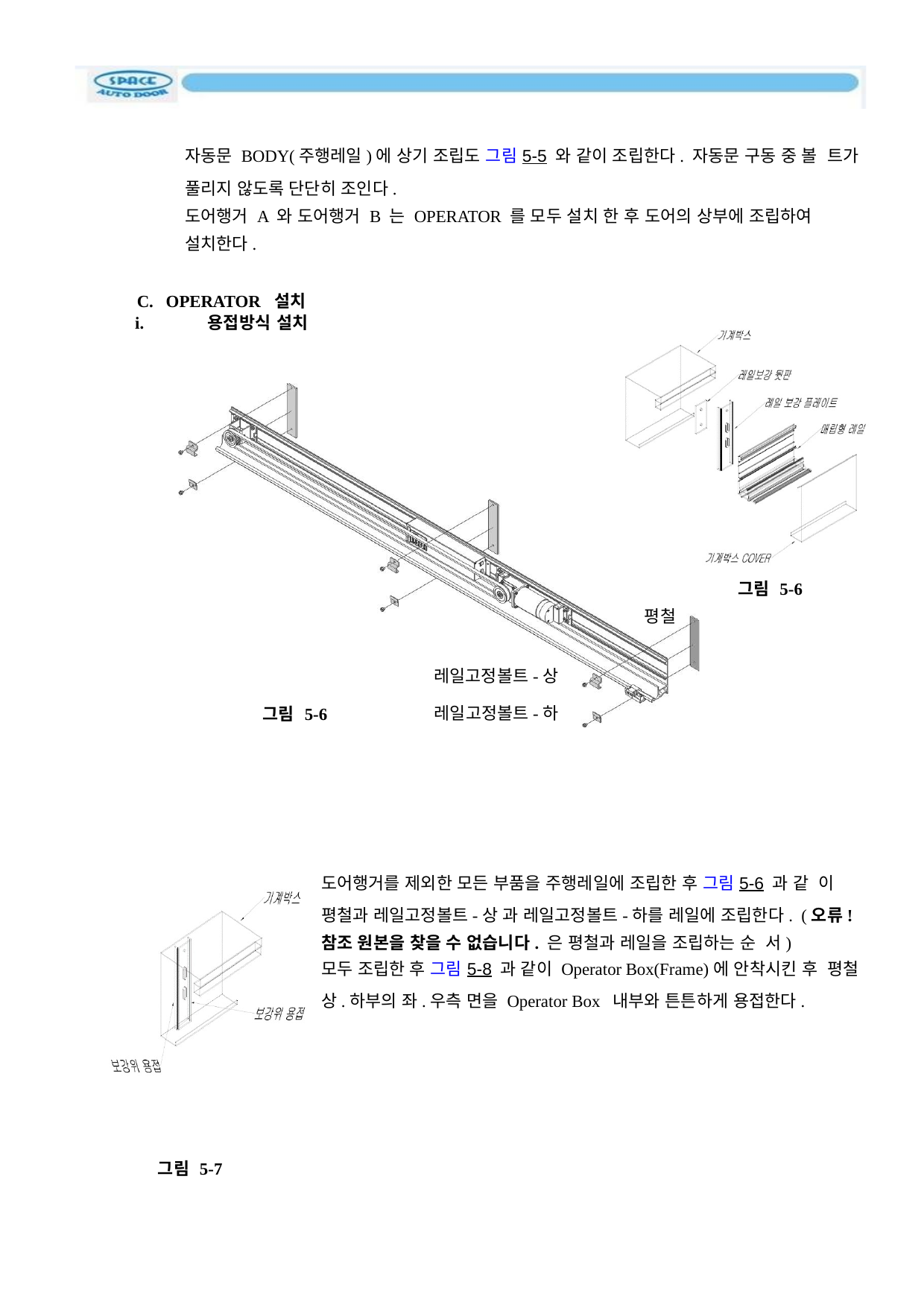

자동문 BODY(주행레일)에 상기 조립도 그림 5-5 와 같이 조립한다. 자동문 구동 중 볼  트가 풀리지 않도록 단단히 조인다.
도어행거 A 와 도어행거 B 는 OPERATOR 를 모두 설치 한 후 도어의 상부에 조립하여  설치한다.

C.   OPERATOR  설치
i.
용접방식 설치

그림 5-6
평철

레일고정볼트-상
레일고정볼트-하
그림 5-6
도어행거를 제외한 모든 부품을 주행레일에 조립한 후 그림 5-6 과 같  이 평철과 레일고정볼트-상 과 레일고정볼트-하를 레일에 조립한다.  (오류! 참조 원본을 찾을 수 없습니다. 은 평철과 레일을 조립하는 순  서)
모두 조립한 후 그림 5-8 과 같이 Operator Box(Frame)에 안착시킨 후  평철 상.하부의 좌.우측 면을 Operator Box  내부와 튼튼하게 용접한다.

그림 5-7